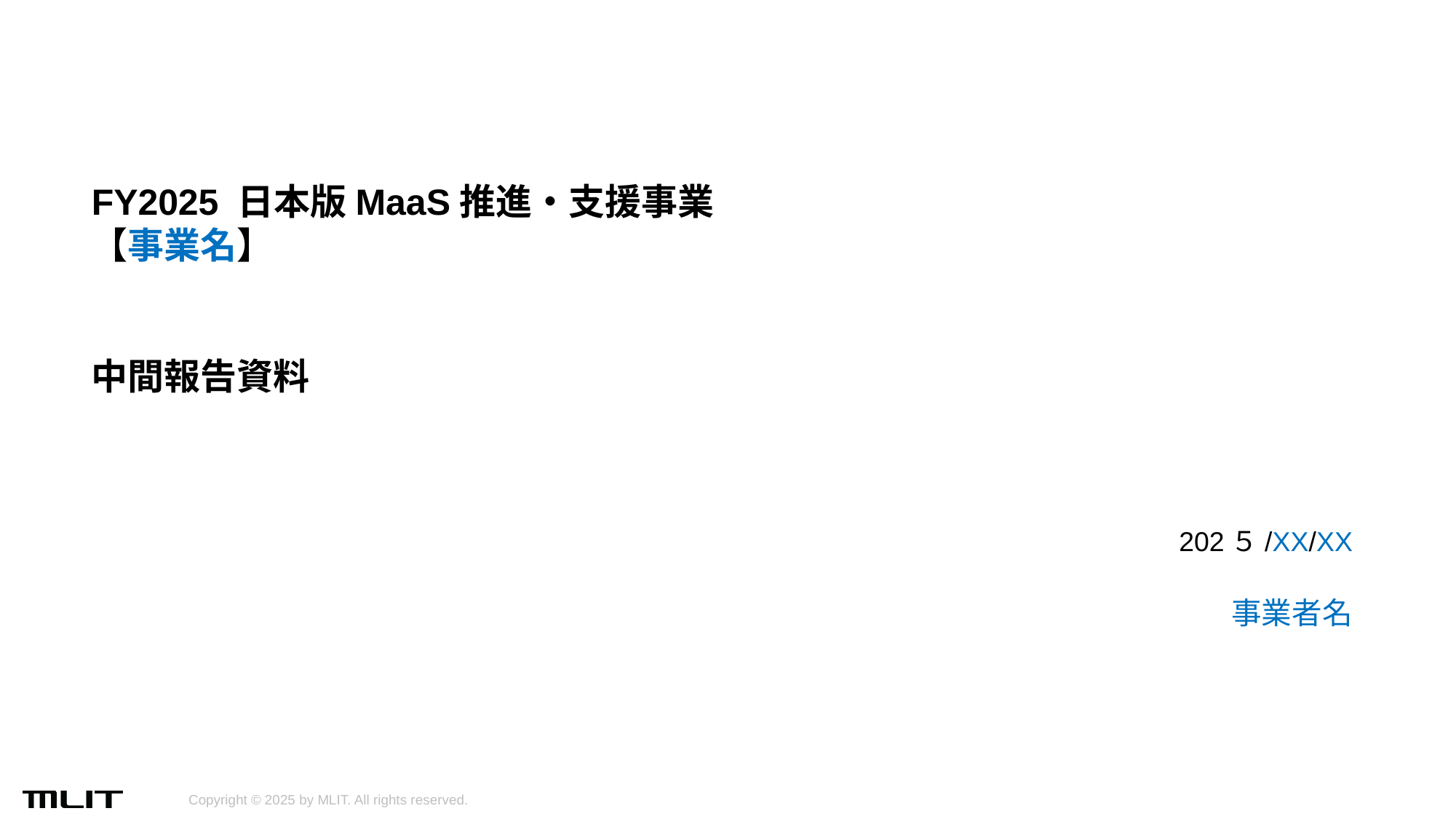

# FY2025 日本版MaaS推進・支援事業 【事業名】 中間報告資料
202５/XX/XX
事業者名